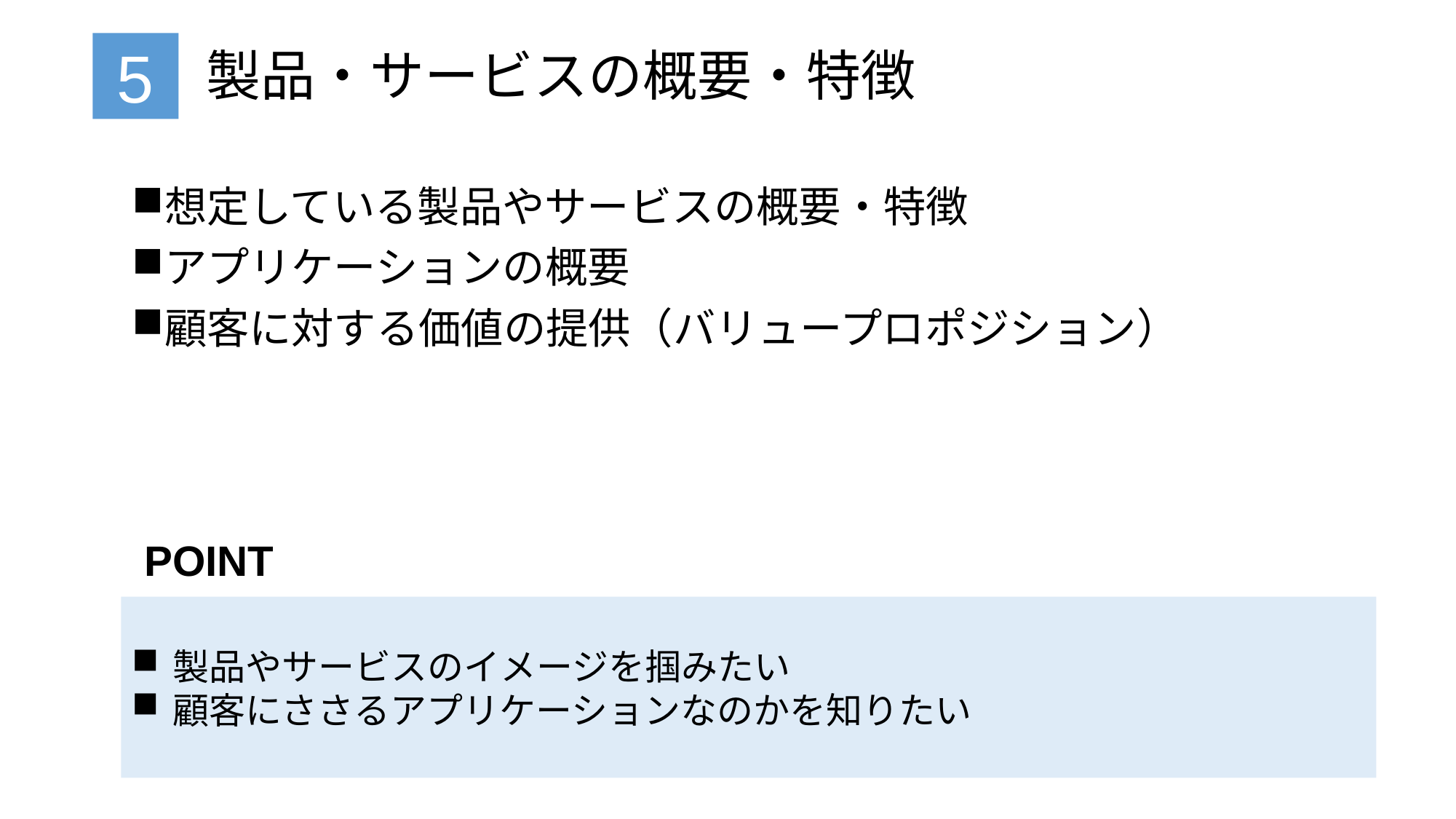

# 製品・サービスの概要・特徴
5
想定している製品やサービスの概要・特徴
アプリケーションの概要
顧客に対する価値の提供（バリュープロポジション）
POINT
製品やサービスのイメージを掴みたい
顧客にささるアプリケーションなのかを知りたい